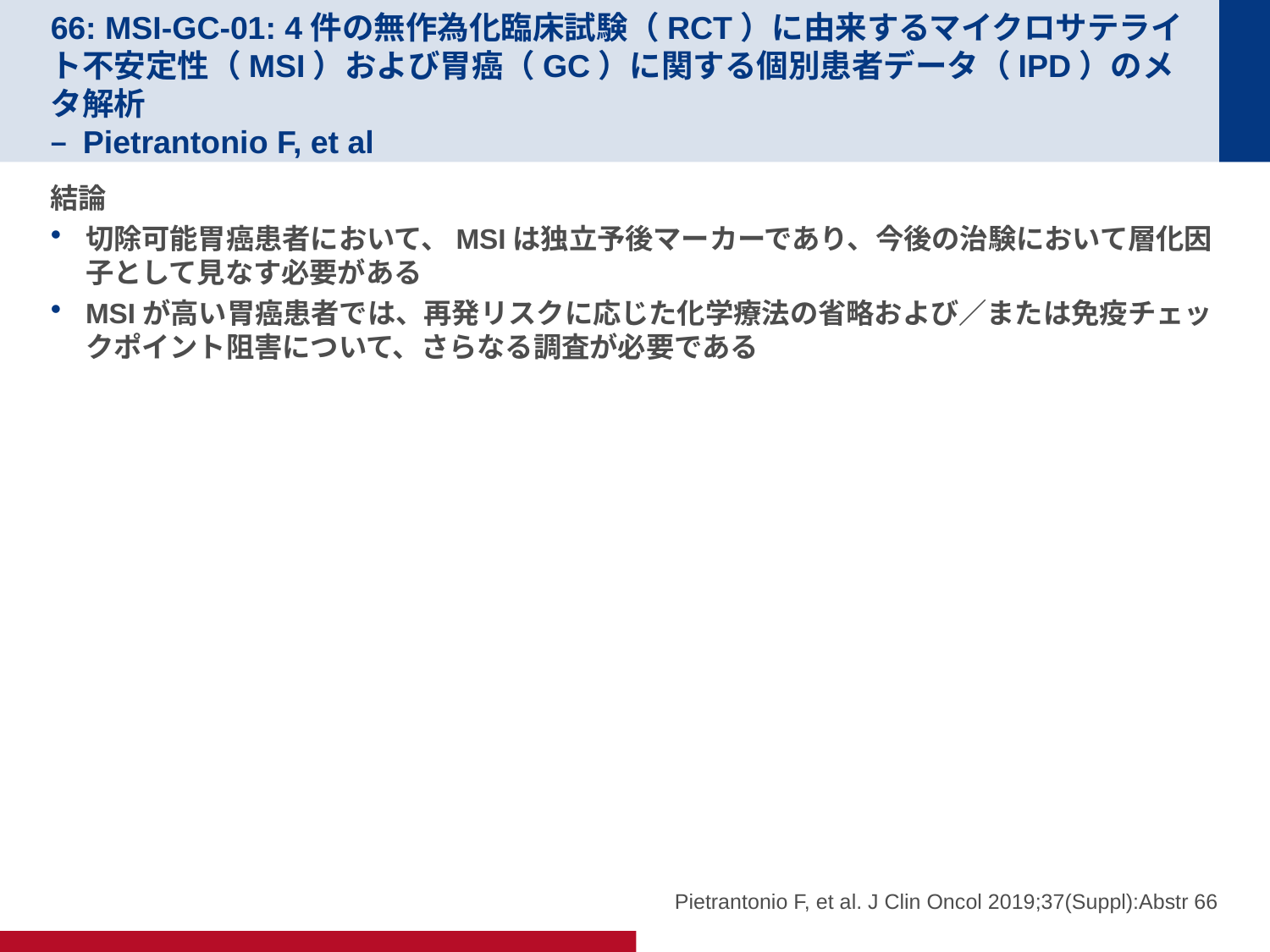

# 66: MSI-GC-01: 4件の無作為化臨床試験（RCT）に由来するマイクロサテライト不安定性（MSI）および胃癌（GC）に関する個別患者データ（IPD）のメタ解析 – Pietrantonio F, et al
結論
切除可能胃癌患者において、MSIは独立予後マーカーであり、今後の治験において層化因子として見なす必要がある
MSIが高い胃癌患者では、再発リスクに応じた化学療法の省略および／または免疫チェックポイント阻害について、さらなる調査が必要である
Pietrantonio F, et al. J Clin Oncol 2019;37(Suppl):Abstr 66